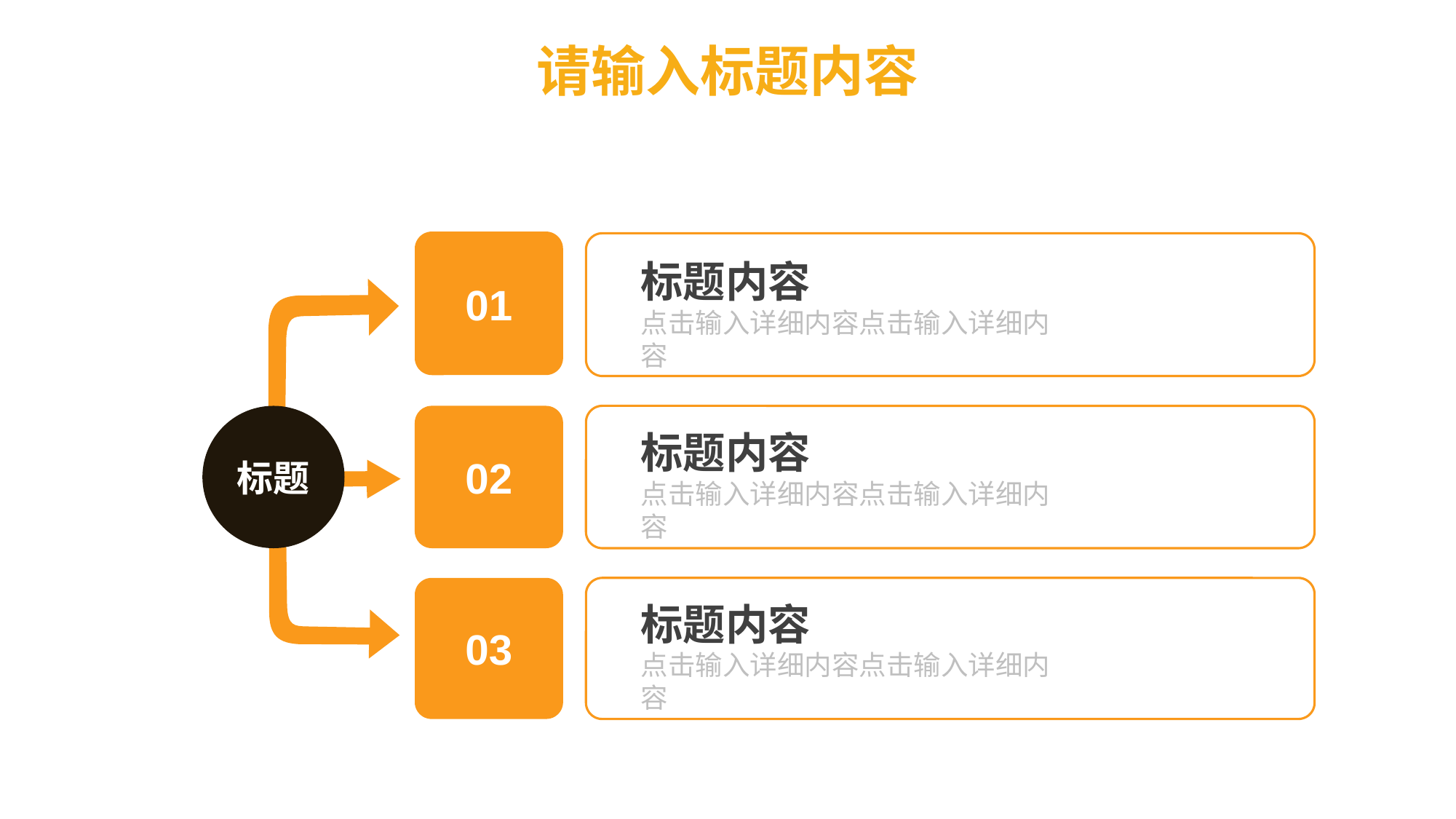

请输入标题内容
01

标题内容
点击输入详细内容点击输入详细内容

标题
02

标题内容
点击输入详细内容点击输入详细内容

03

标题内容
点击输入详细内容点击输入详细内容